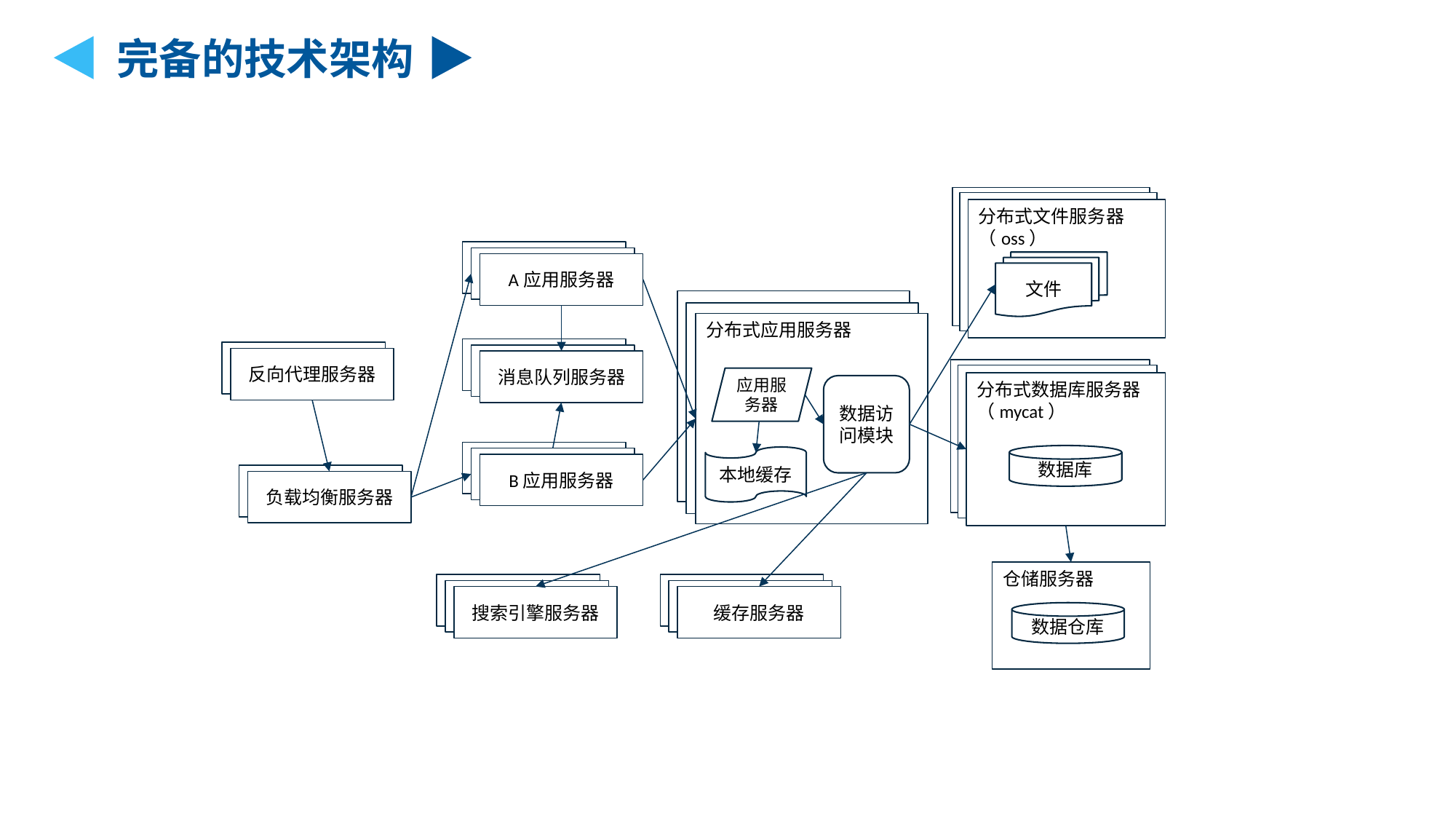

完备的技术架构
A应用服务服务器
A应用服务服务器
分布式文件服务器
（oss）
文件

B应用服务器
A应用服务器
A应用服务服务器
A应用服务服务器
分布式应用服务器
应用服务器
数据访问模块
本地缓存

消息队列服务器

反向代理服务器
A应用服务服务器
A应用服务服务器
分布式数据库服务器
（mycat）
数据库

负载均衡服务器

仓储服务器

搜索引擎服务器
缓存服务器
数据仓库